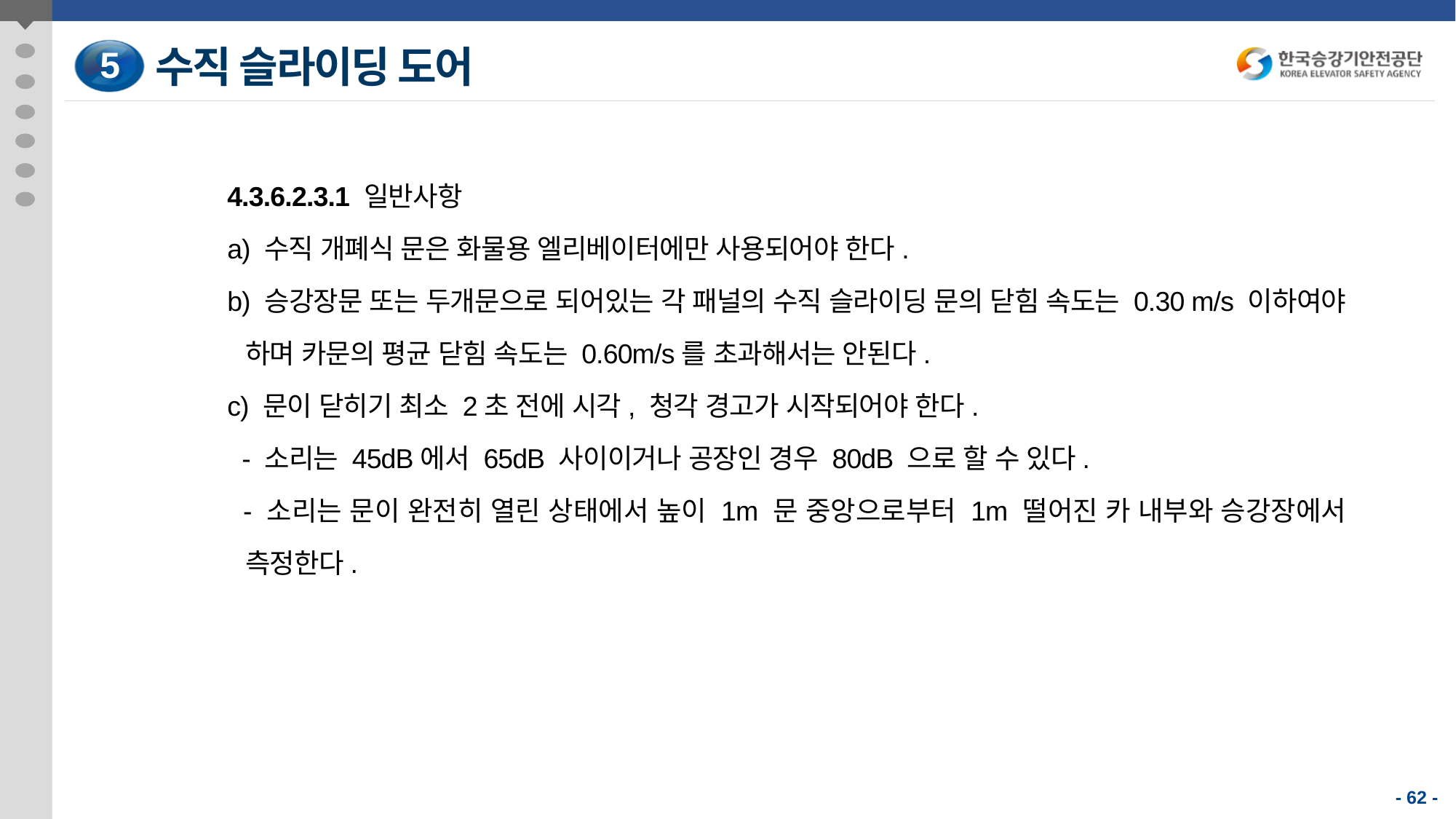

수직 슬라이딩 도어
5
4.3.6.2.3.1 일반사항
a) 수직 개폐식 문은 화물용 엘리베이터에만 사용되어야 한다.
b) 승강장문 또는 두개문으로 되어있는 각 패널의 수직 슬라이딩 문의 닫힘 속도는 0.30 m/s 이하여야 하며 카문의 평균 닫힘 속도는 0.60m/s를 초과해서는 안된다.
c) 문이 닫히기 최소 2초 전에 시각, 청각 경고가 시작되어야 한다.
  - 소리는 45dB에서 65dB 사이이거나 공장인 경우 80dB 으로 할 수 있다.
  - 소리는 문이 완전히 열린 상태에서 높이 1m 문 중앙으로부터 1m 떨어진 카 내부와 승강장에서 측정한다.